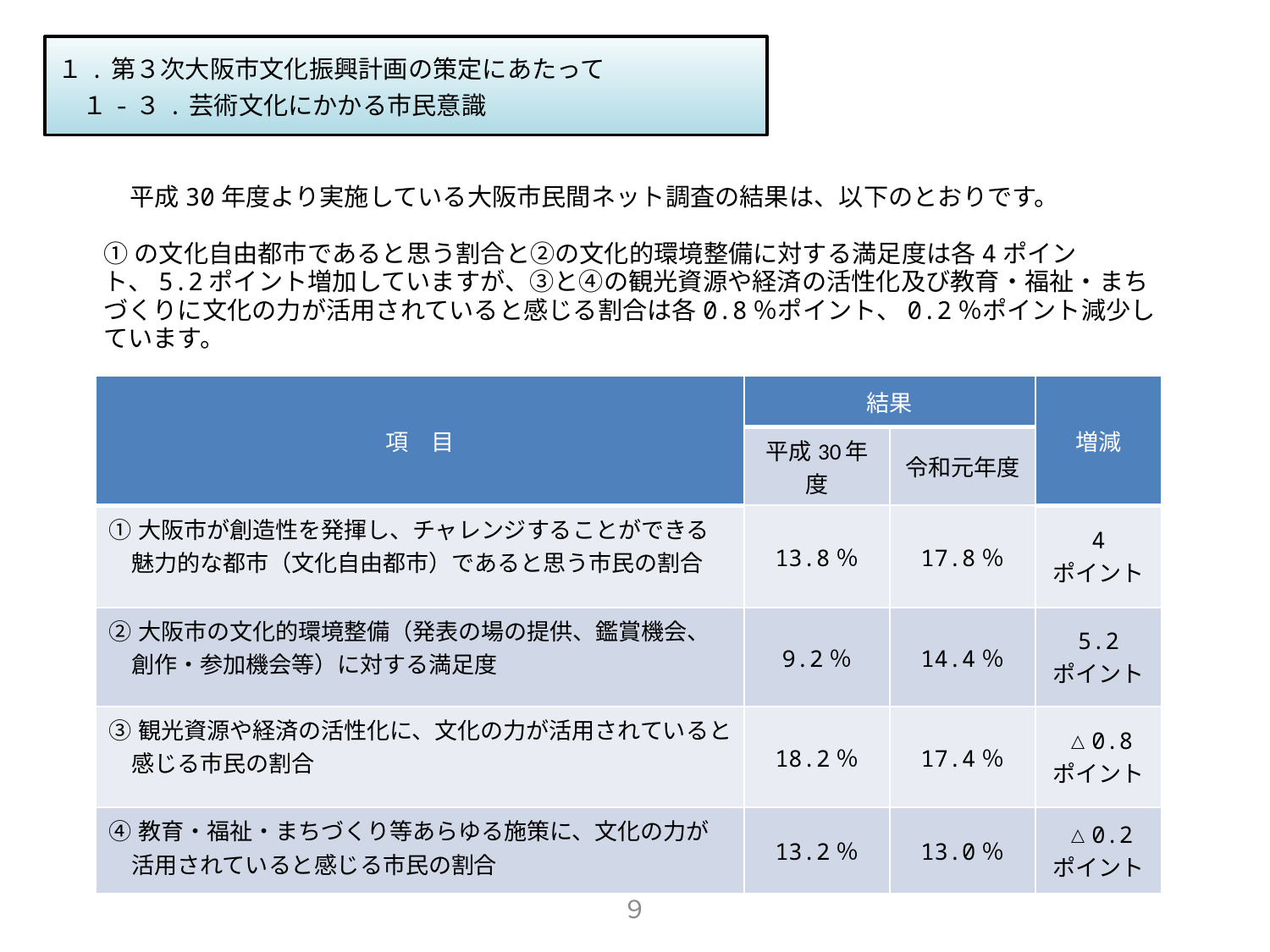

１.第３次大阪市文化振興計画の策定にあたって
　１-３.芸術文化にかかる市民意識
　平成30年度より実施している大阪市民間ネット調査の結果は、以下のとおりです。

①の文化自由都市であると思う割合と②の文化的環境整備に対する満足度は各4ポイント、5.2ポイント増加していますが、③と④の観光資源や経済の活性化及び教育・福祉・まちづくりに文化の力が活用されていると感じる割合は各0.8％ポイント、0.2％ポイント減少しています。
| 項　目 | 結果 |  | 増減 |
| --- | --- | --- | --- |
|  | 平成30年度 | 令和元年度 |  |
| ①大阪市が創造性を発揮し、チャレンジすることができる 　魅力的な都市（文化自由都市）であると思う市民の割合 | 13.8％ | 17.8％ | 4 ポイント |
| ②大阪市の文化的環境整備（発表の場の提供、鑑賞機会、 　創作・参加機会等）に対する満足度 | 9.2％ | 14.4％ | 5.2 ポイント |
| ③観光資源や経済の活性化に、文化の力が活用されていると 　感じる市民の割合 | 18.2％ | 17.4％ | △0.8 ポイント |
| ④教育・福祉・まちづくり等あらゆる施策に、文化の力が 　活用されていると感じる市民の割合 | 13.2％ | 13.0％ | △0.2 ポイント |
９